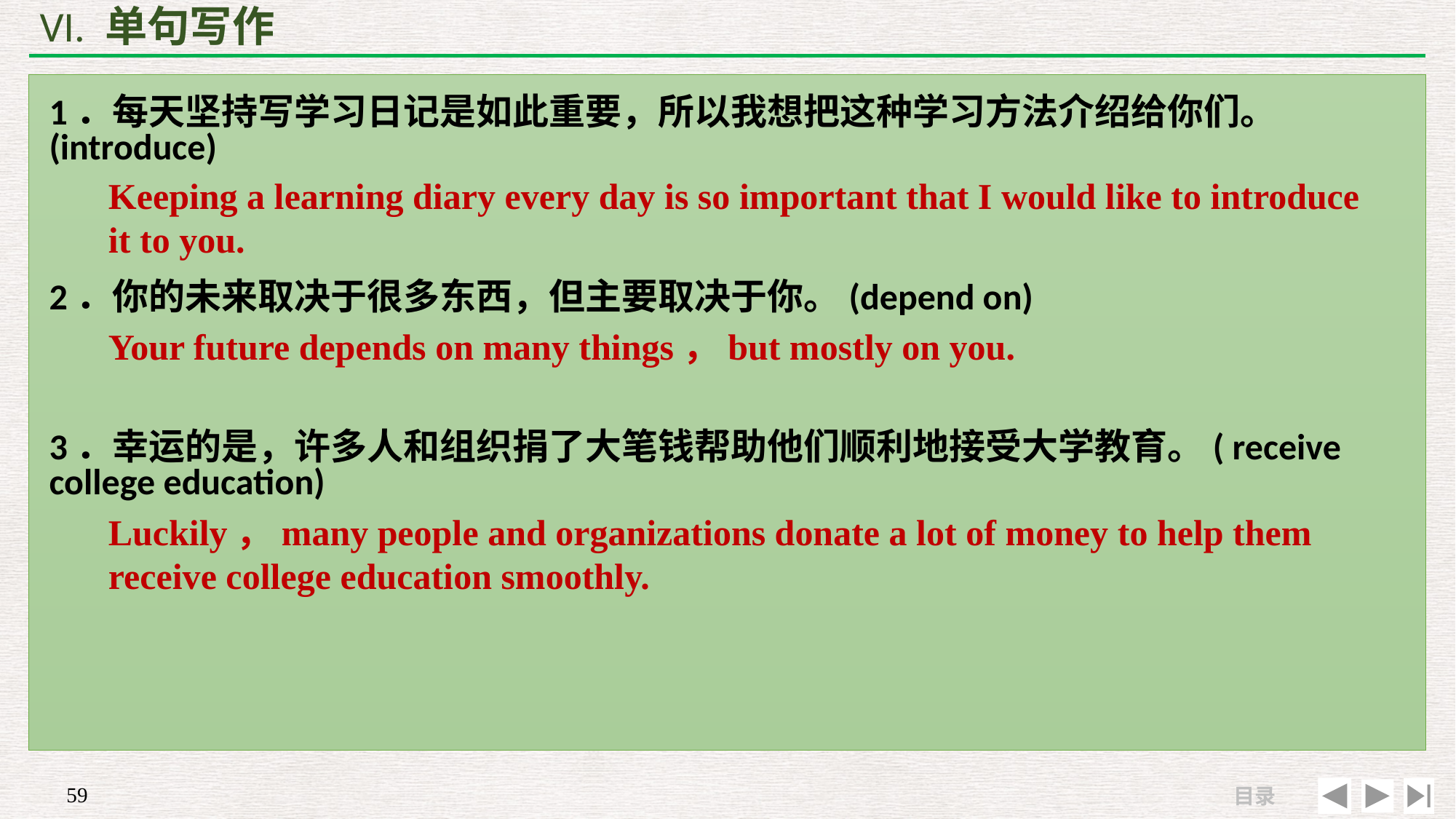

# VI. 单句写作

1．每天坚持写学习日记是如此重要，所以我想把这种学习方法介绍给你们。(introduce)

2．你的未来取决于很多东西，但主要取决于你。(depend on)

3．幸运的是，许多人和组织捐了大笔钱帮助他们顺利地接受大学教育。( receive college education)
Keeping a learning diary every day is so important that I would like to introduce it to you.
Your future depends on many things，but mostly on you.
Luckily，many people and organizations donate a lot of money to help them receive college education smoothly.